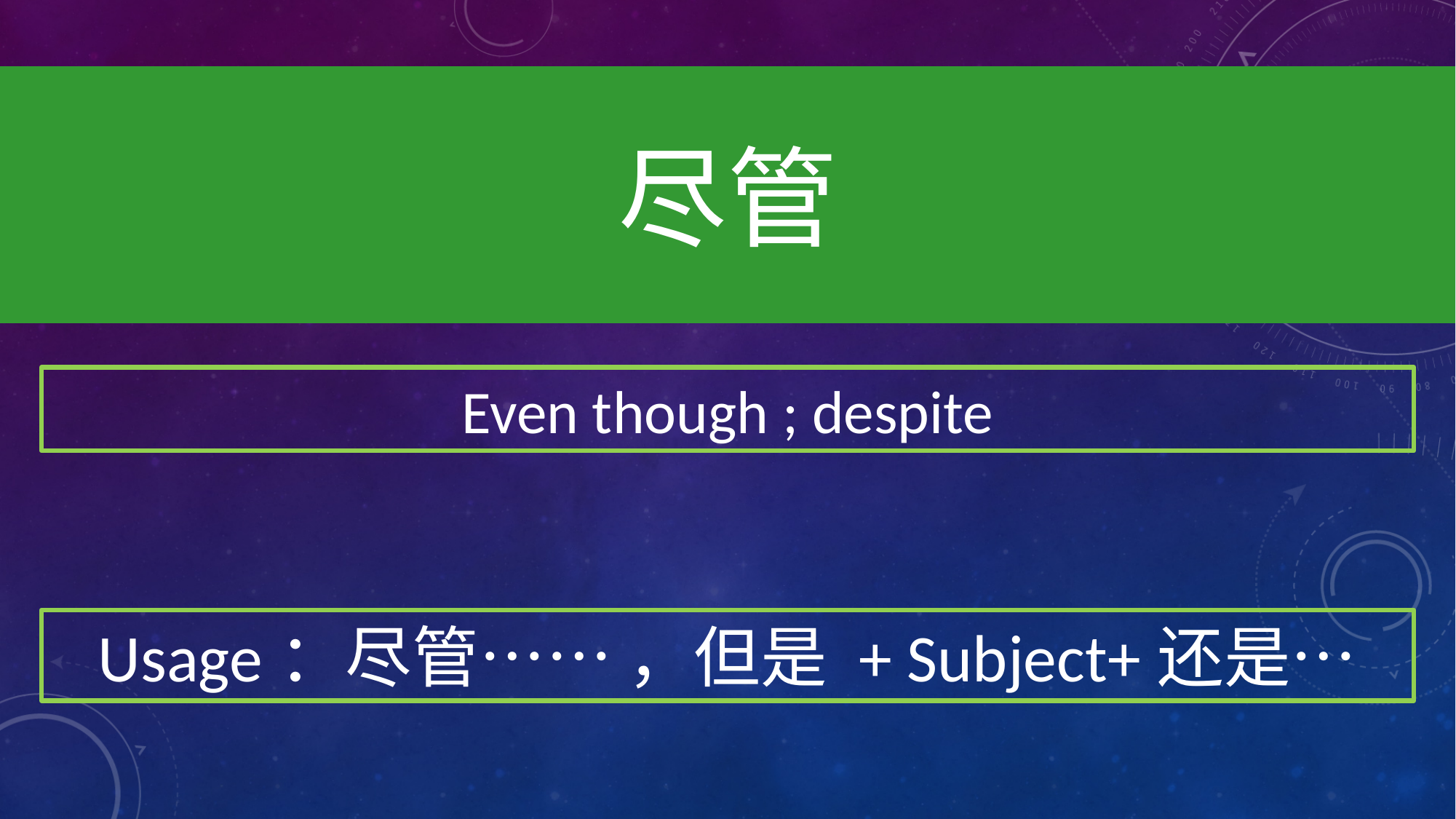

尽管
Even though ; despite
Usage：尽管⋯⋯ ，但是 + Subject+还是…